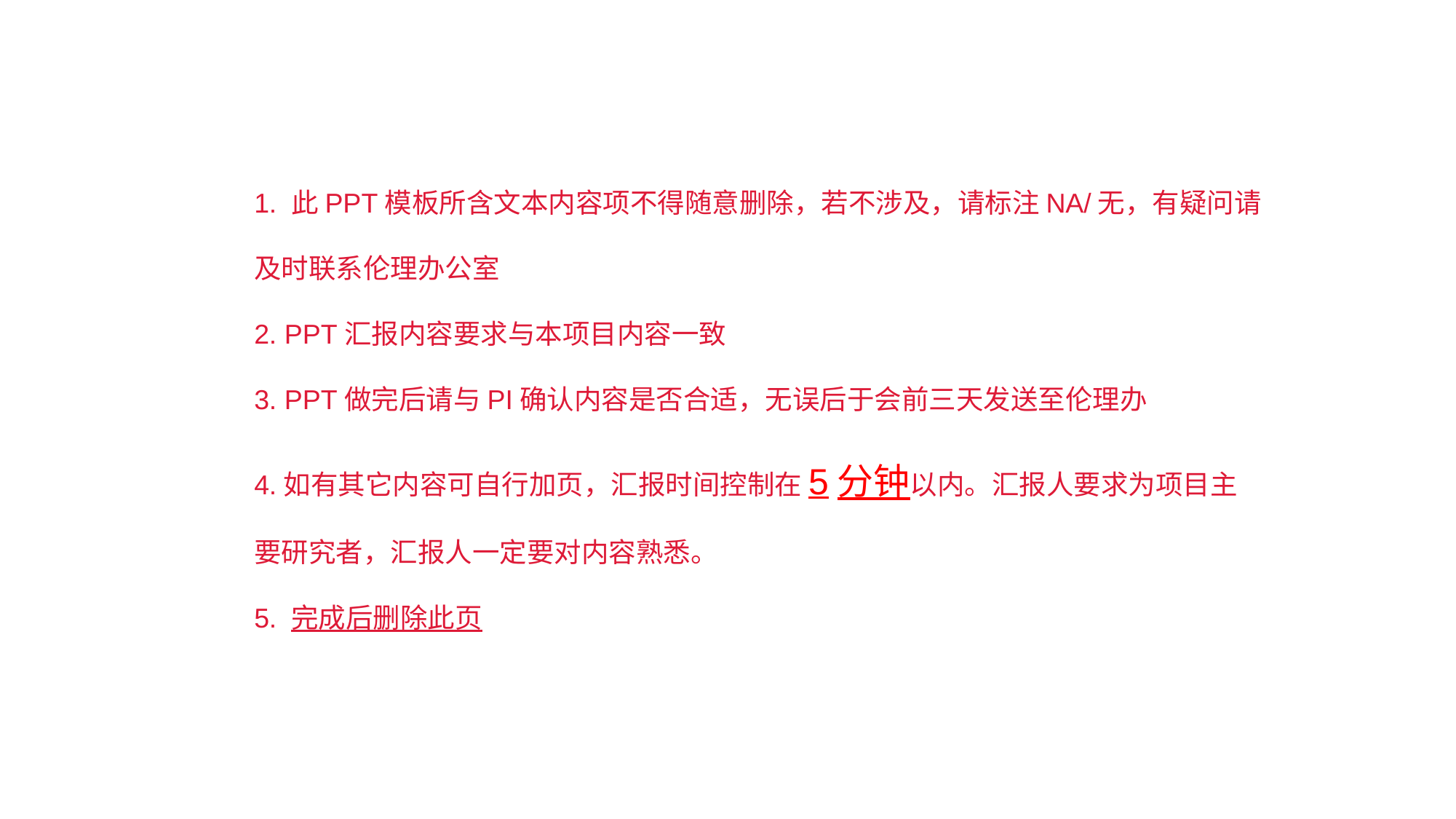

1. 此PPT模板所含文本内容项不得随意删除，若不涉及，请标注NA/无，有疑问请及时联系伦理办公室
2. PPT汇报内容要求与本项目内容一致
3. PPT做完后请与PI确认内容是否合适，无误后于会前三天发送至伦理办
4.如有其它内容可自行加页，汇报时间控制在5分钟以内。汇报人要求为项目主要研究者，汇报人一定要对内容熟悉。
5. 完成后删除此页

2
03
04